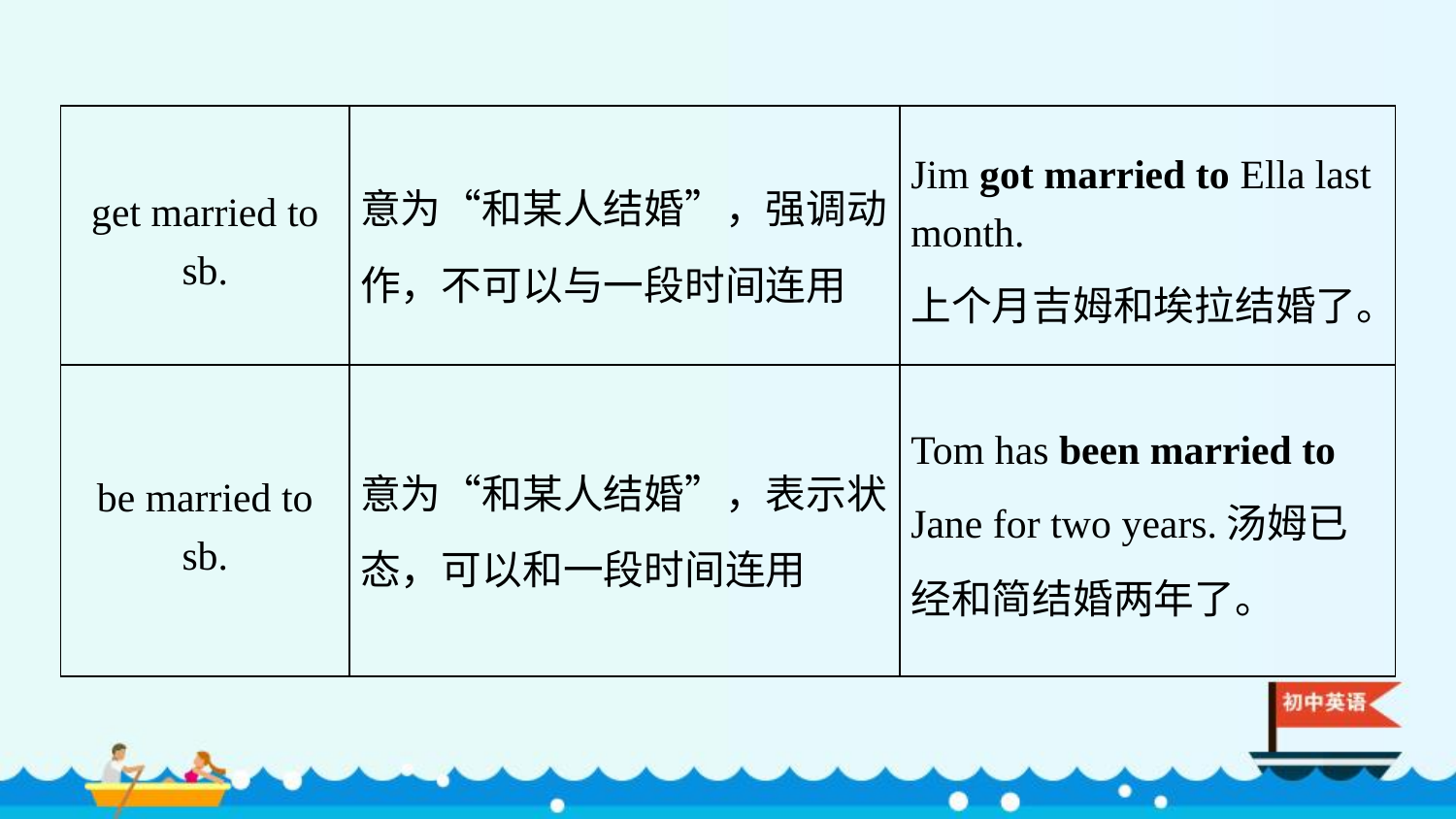

| get married to sb. | 意为“和某人结婚”，强调动作，不可以与一段时间连用 | Jim got married to Ella last month. 上个月吉姆和埃拉结婚了。 |
| --- | --- | --- |
| be married to sb. | 意为“和某人结婚”，表示状态，可以和一段时间连用 | Tom has been married to Jane for two years.汤姆已经和简结婚两年了。 |